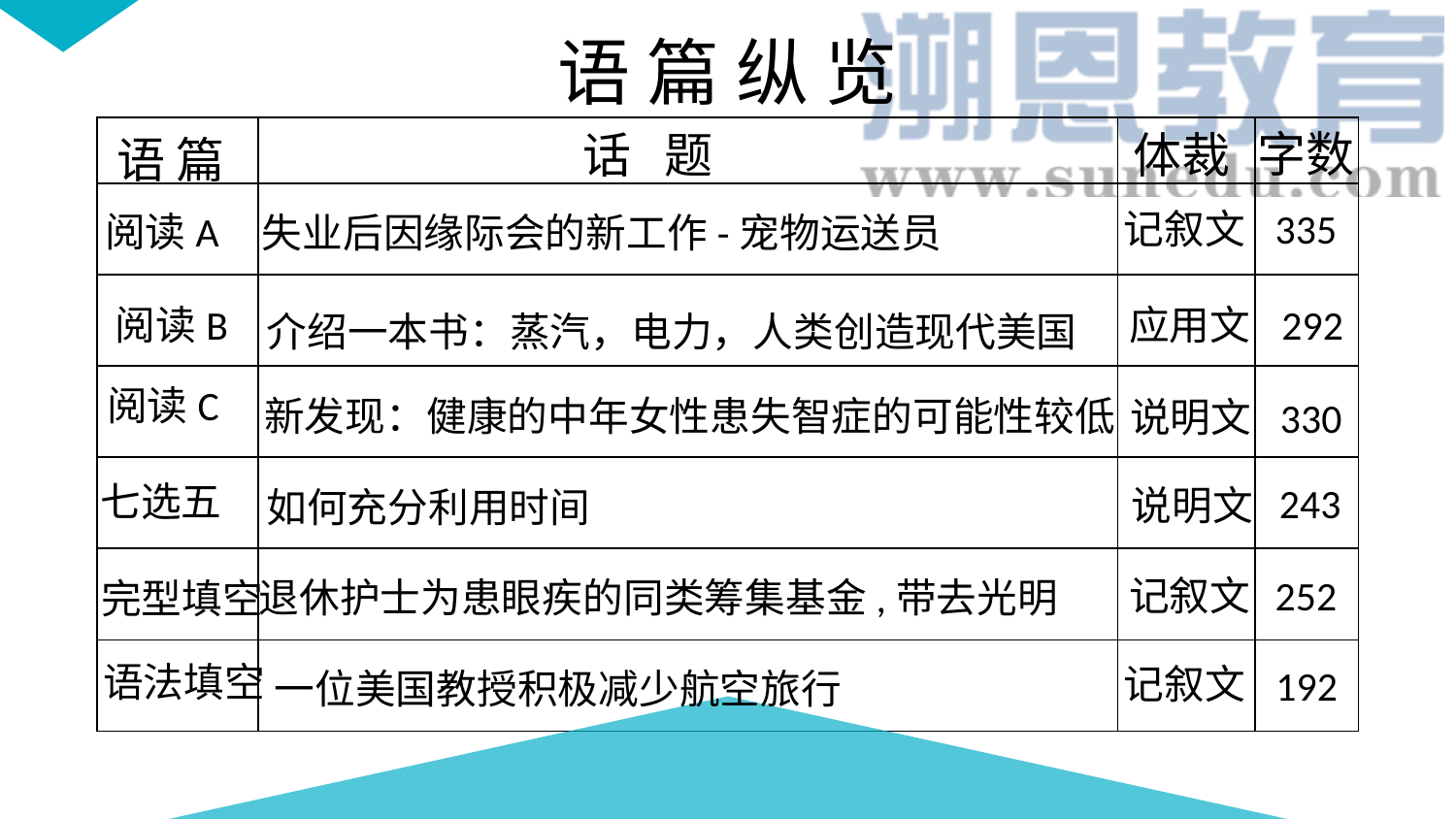

语 篇 纵 览
字数
|  |  |  |  |
| --- | --- | --- | --- |
|  |  |  |  |
|  |  |  |  |
|  |  |  |  |
|  |  |  |  |
|  |  |  |  |
|  |  |  |  |
话   题
体裁
语 篇
记叙文
335
阅读A
失业后因缘际会的新工作-宠物运送员
应用文
292
阅读B
介绍一本书：蒸汽，电力，人类创造现代美国
阅读C
新发现：健康的中年女性患失智症的可能性较低
说明文
330
七选五
243
说明文
如何充分利用时间
记叙文
252
退休护士为患眼疾的同类筹集基金,带去光明
完型填空
语法填空
记叙文
192
一位美国教授积极减少航空旅行